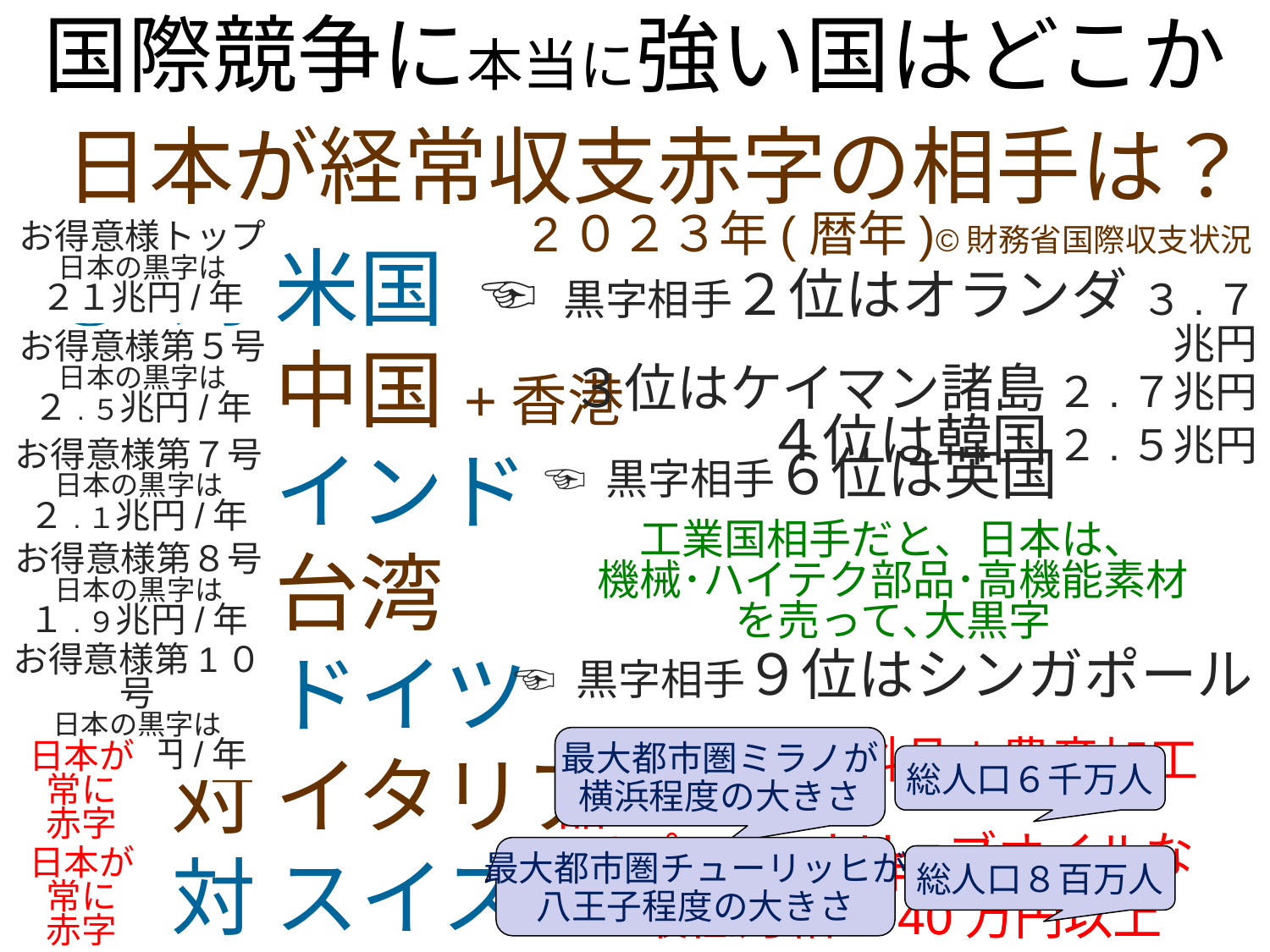

国際競争に本当に強い国はどこか
日本が経常収支赤字の相手は？
2０２３年(暦年)©財務省国際収支状況
お得意様トップ
日本の黒字は
２１兆円/年
① 対 米国
② 対 中国+香港
③ 対 インド
④ 対 台湾
⑤ 対 ドイツ
⑥ 対 イタリア
⑦ 対 スイス
☜ 黒字相手２位はオランダ ３.７兆円
３位はケイマン諸島 ２.７兆円
４位は韓国 ２.５兆円
お得意様第５号
日本の黒字は
２.５兆円/年
お得意様第７号
日本の黒字は
２.１兆円/年
☜ 黒字相手６位は英国
工業国相手だと、日本は、
機械･ハイテク部品･高機能素材
を売って､大黒字
お得意様第８号
日本の黒字は
１.９兆円/年
お得意様第1０号
日本の黒字は
１.３兆円/年
☜ 黒字相手９位はシンガポール
最大都市圏ミラノが
横浜程度の大きさ
　ブランド衣料品＋農産加工品
☜(パスタ､オリーブオイルなど）
日本が
常に
赤字
総人口６千万人
最大都市圏チューリッヒが
八王子程度の大きさ
日本が
常に
赤字
薬品と手作り時計
☜ 最低月給が40万円以上
薬品と手作り時計
☜ 最低月給が40万円以上
総人口８百万人